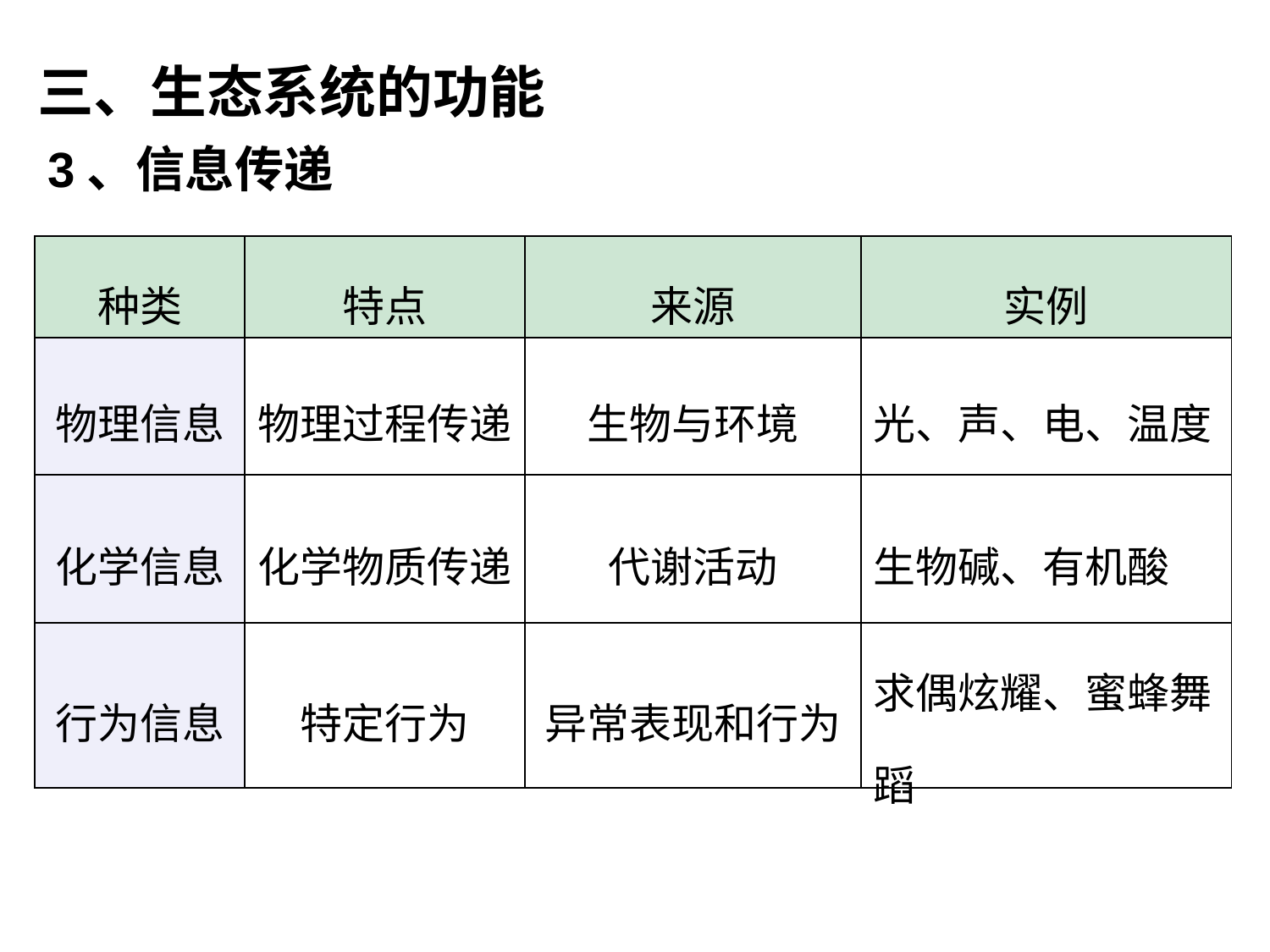

三、生态系统的功能
3、信息传递
| 种类 | 特点 | 来源 | 实例 |
| --- | --- | --- | --- |
| 物理信息 | 物理过程传递 | 生物与环境 | 光、声、电、温度 |
| 化学信息 | 化学物质传递 | 代谢活动 | 生物碱、有机酸 |
| 行为信息 | 特定行为 | 异常表现和行为 | 求偶炫耀、蜜蜂舞蹈 |